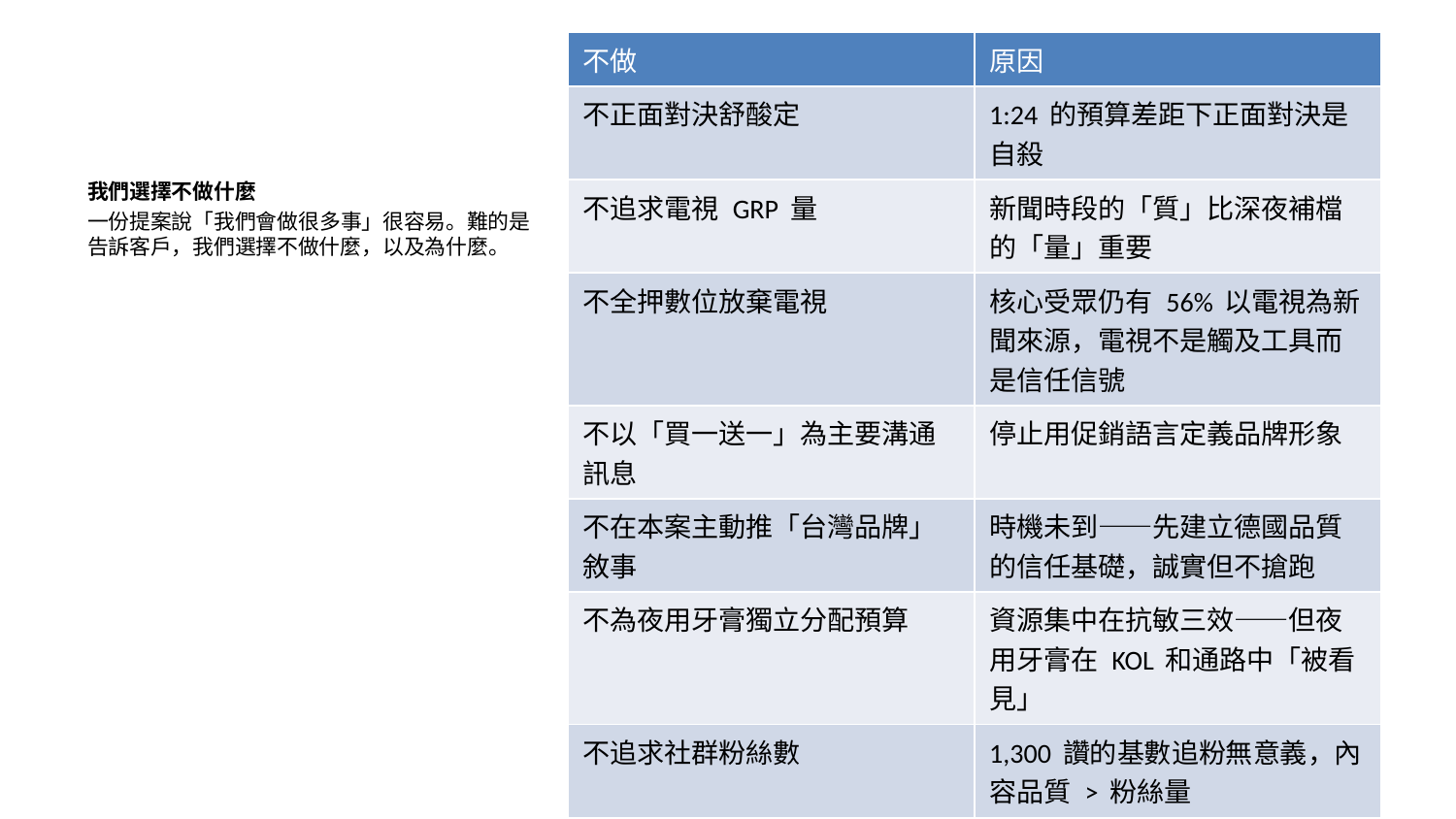

| 不做 | 原因 |
| --- | --- |
| 不正面對決舒酸定 | 1:24 的預算差距下正面對決是自殺 |
| 不追求電視 GRP 量 | 新聞時段的「質」比深夜補檔的「量」重要 |
| 不全押數位放棄電視 | 核心受眾仍有 56% 以電視為新聞來源，電視不是觸及工具而是信任信號 |
| 不以「買一送一」為主要溝通訊息 | 停止用促銷語言定義品牌形象 |
| 不在本案主動推「台灣品牌」敘事 | 時機未到——先建立德國品質的信任基礎，誠實但不搶跑 |
| 不為夜用牙膏獨立分配預算 | 資源集中在抗敏三效——但夜用牙膏在 KOL 和通路中「被看見」 |
| 不追求社群粉絲數 | 1,300 讚的基數追粉無意義，內容品質 > 粉絲量 |
我們選擇不做什麼
一份提案說「我們會做很多事」很容易。難的是告訴客戶，我們選擇不做什麼，以及為什麼。